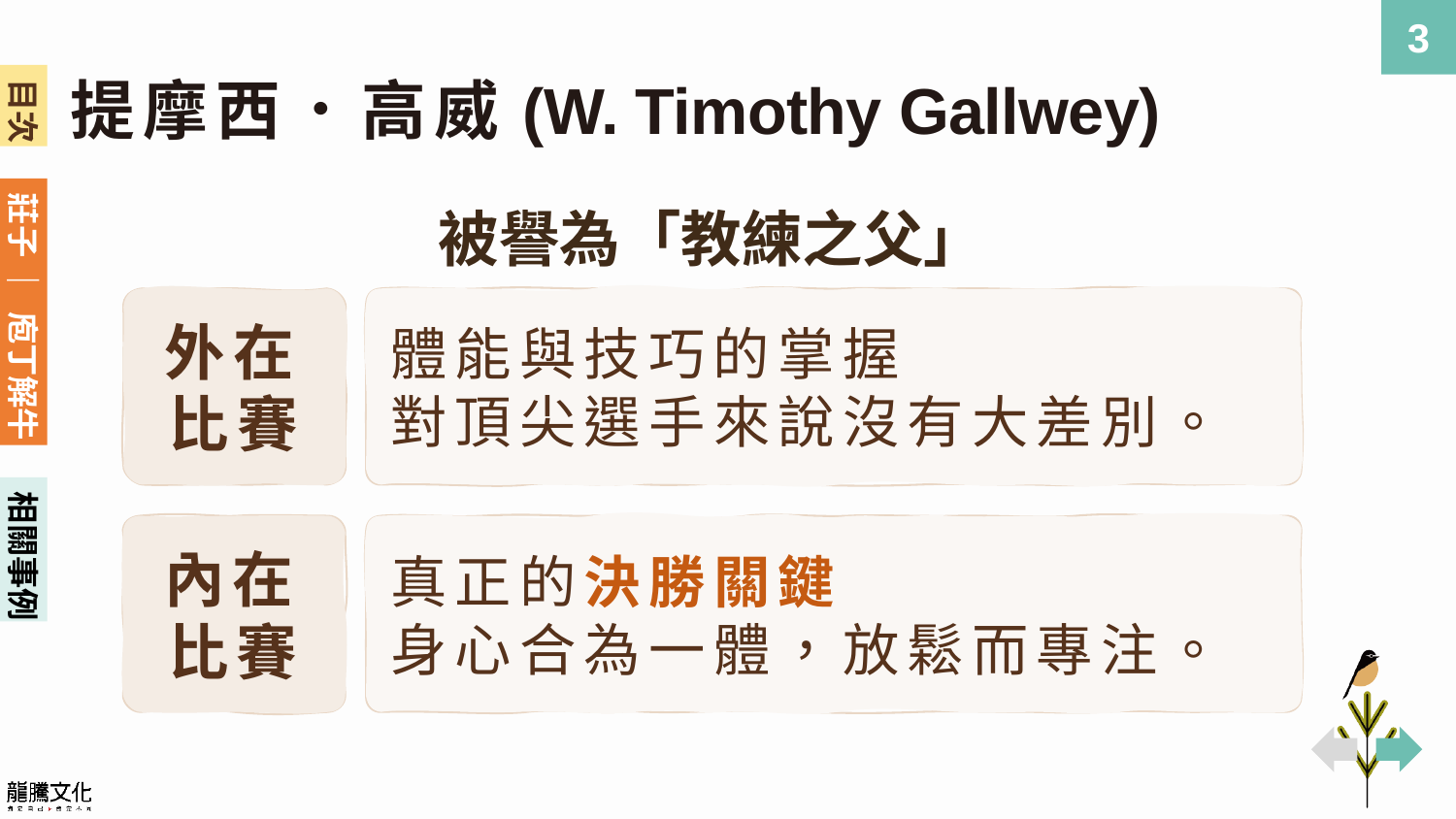

提摩西．高威(W. Timothy Gallwey)
被譽為「教練之父」

外在比賽
體能與技巧的掌握
對頂尖選手來說沒有大差別。
相關事例

內在比賽
真正的決勝關鍵
身心合為一體，放鬆而專注。